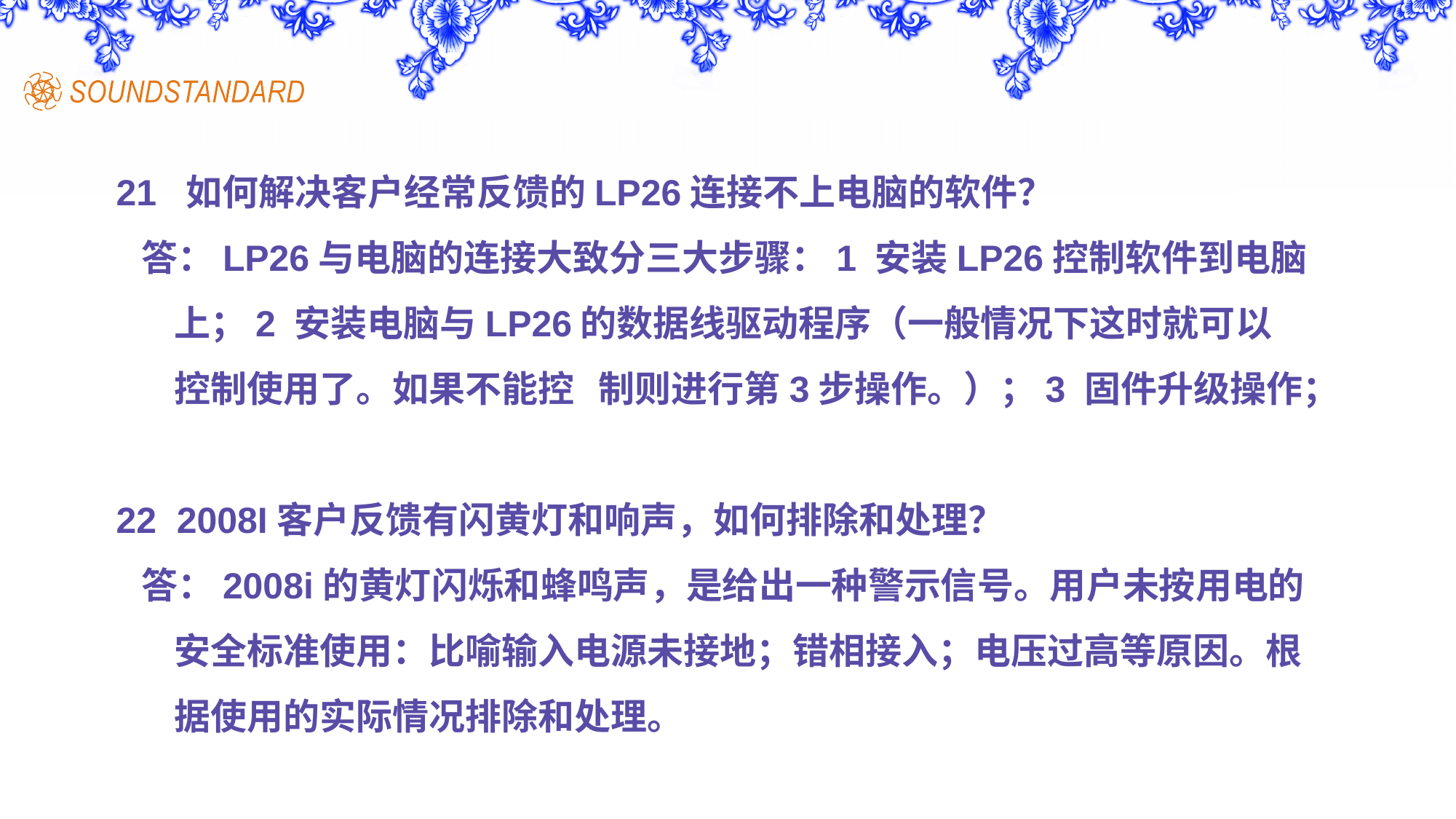

21  如何解决客户经常反馈的LP26连接不上电脑的软件？
  答：LP26与电脑的连接大致分三大步骤：1 安装LP26控制软件到电脑
      上；2 安装电脑与LP26的数据线驱动程序（一般情况下这时就可以
      控制使用了。如果不能控   制则进行第3步操作。）；3 固件升级操作；

22  2008I客户反馈有闪黄灯和响声，如何排除和处理？
  答：2008i的黄灯闪烁和蜂鸣声，是给出一种警示信号。用户未按用电的
      安全标准使用：比喻输入电源未接地；错相接入；电压过高等原因。根
      据使用的实际情况排除和处理。